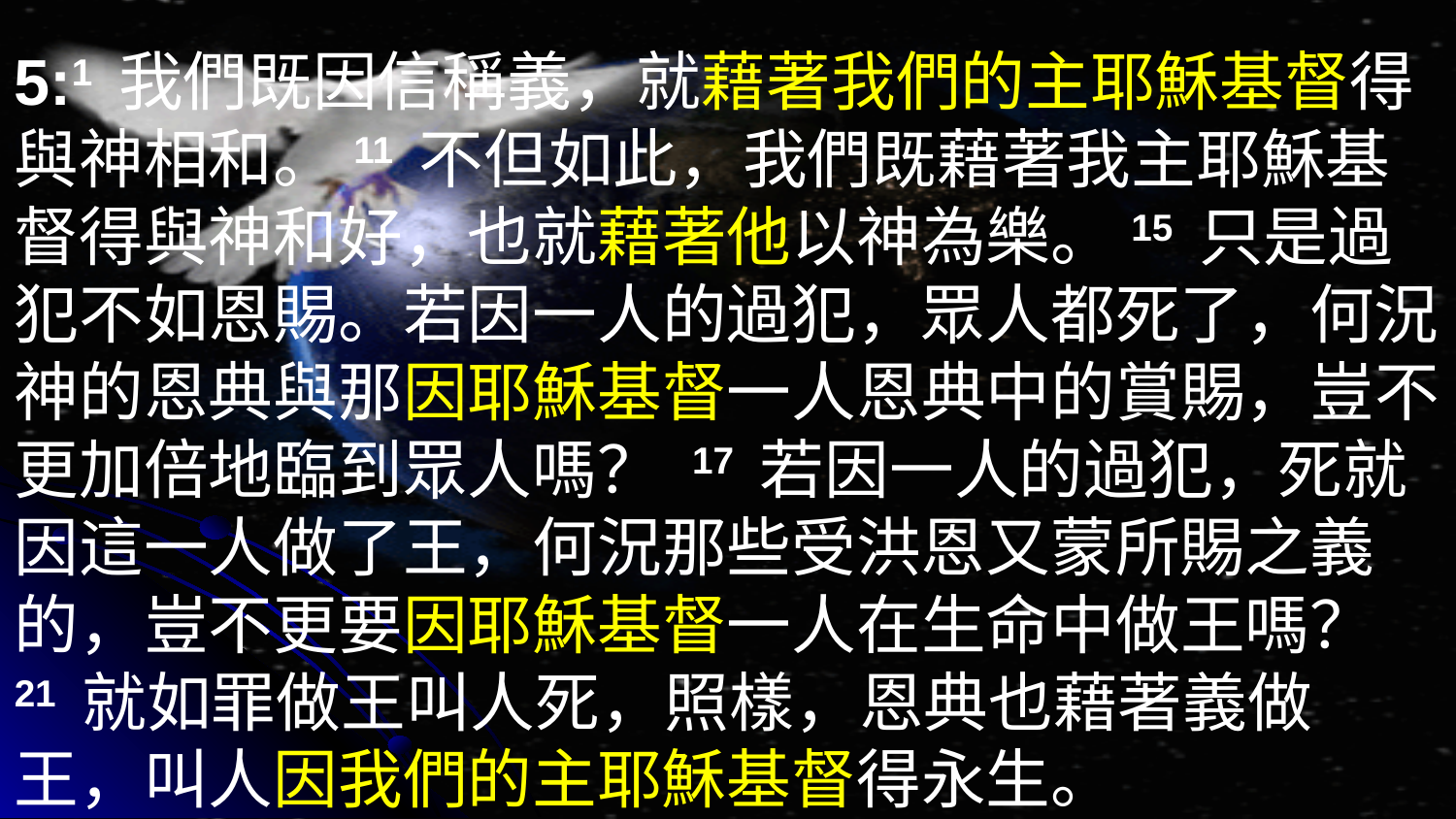

5:1 我們既因信稱義，就藉著我們的主耶穌基督得與神相和。11 不但如此，我們既藉著我主耶穌基督得與神和好，也就藉著他以神為樂。15 只是過犯不如恩賜。若因一人的過犯，眾人都死了，何況神的恩典與那因耶穌基督一人恩典中的賞賜，豈不更加倍地臨到眾人嗎？ 17 若因一人的過犯，死就因這一人做了王，何況那些受洪恩又蒙所賜之義的，豈不更要因耶穌基督一人在生命中做王嗎？
21 就如罪做王叫人死，照樣，恩典也藉著義做王，叫人因我們的主耶穌基督得永生。